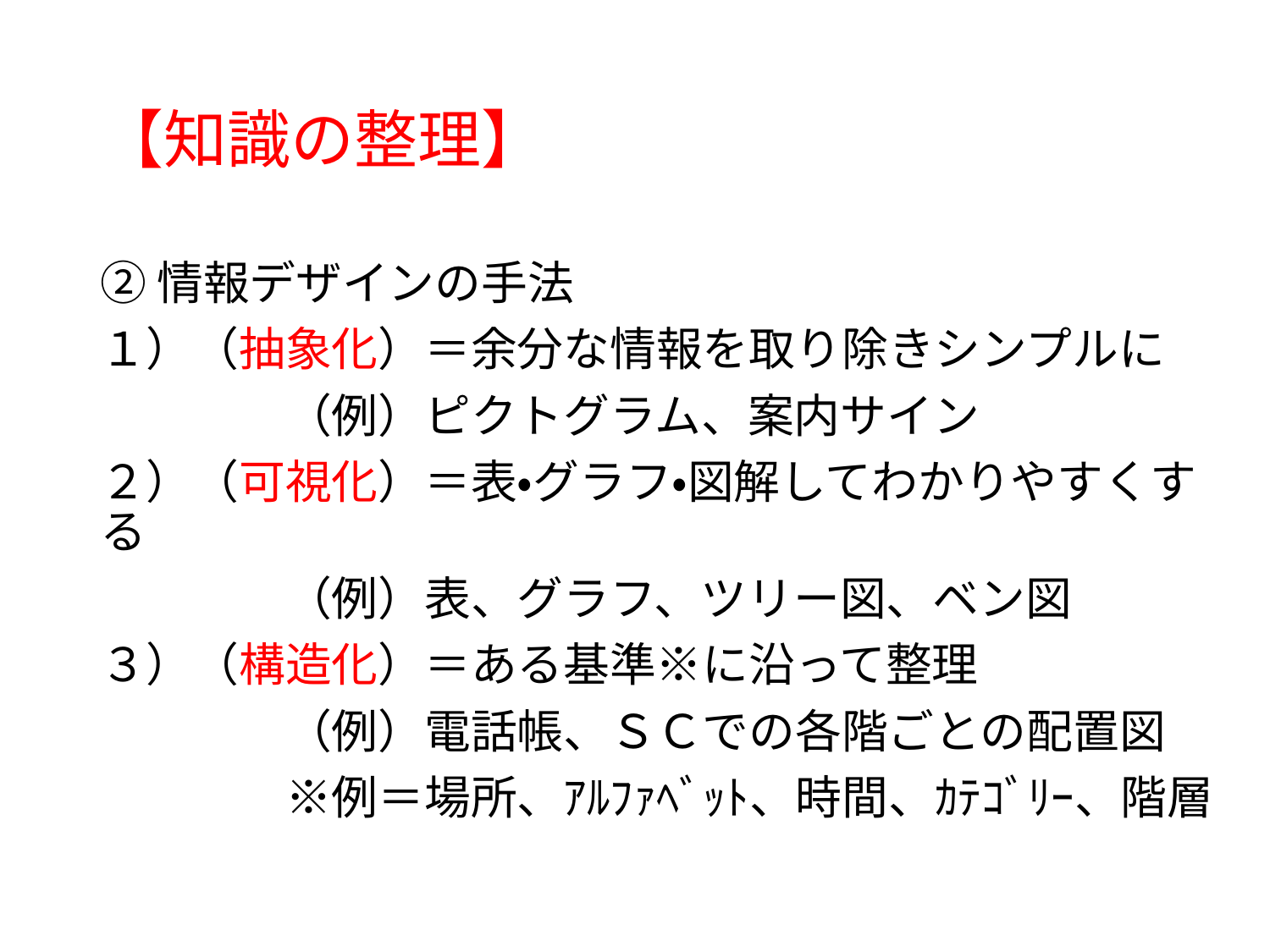

# 【知識の整理】
②情報デザインの手法
１）（抽象化）＝余分な情報を取り除きシンプルに
　　　　（例）ピクトグラム、案内サイン
２）（可視化）＝表・グラフ・図解してわかりやすくする
　　　　（例）表、グラフ、ツリー図、ベン図
３）（構造化）＝ある基準※に沿って整理
　　　　（例）電話帳、ＳＣでの各階ごとの配置図
　　　　※例＝場所、ｱﾙﾌｧﾍﾞｯﾄ、時間、ｶﾃｺﾞﾘｰ、階層